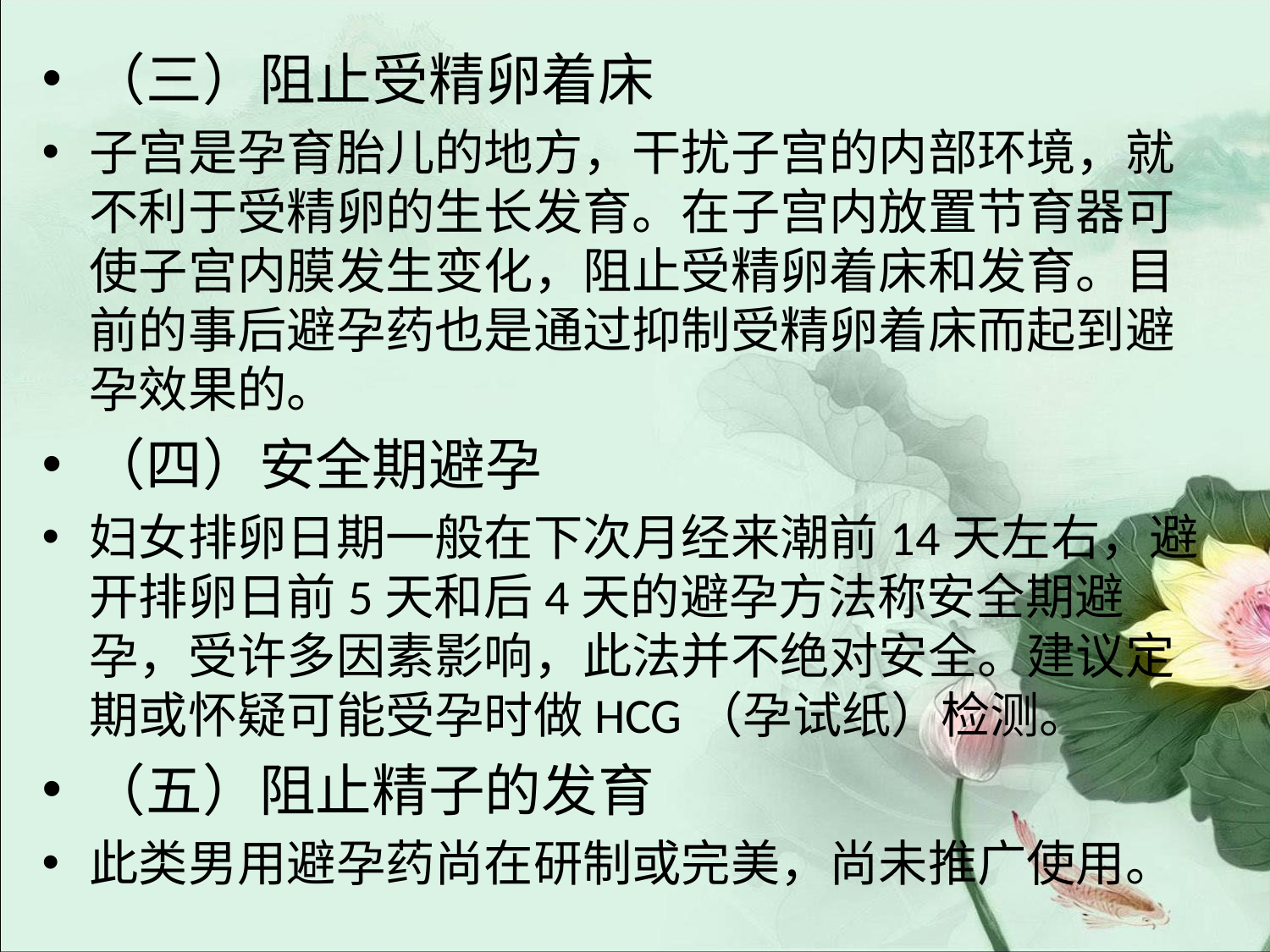

（三）阻止受精卵着床
子宫是孕育胎儿的地方，干扰子宫的内部环境，就不利于受精卵的生长发育。在子宫内放置节育器可使子宫内膜发生变化，阻止受精卵着床和发育。目前的事后避孕药也是通过抑制受精卵着床而起到避孕效果的。
（四）安全期避孕
妇女排卵日期一般在下次月经来潮前14天左右，避开排卵日前5天和后4天的避孕方法称安全期避孕，受许多因素影响，此法并不绝对安全。建议定期或怀疑可能受孕时做HCG（孕试纸）检测。
（五）阻止精子的发育
此类男用避孕药尚在研制或完美，尚未推广使用。